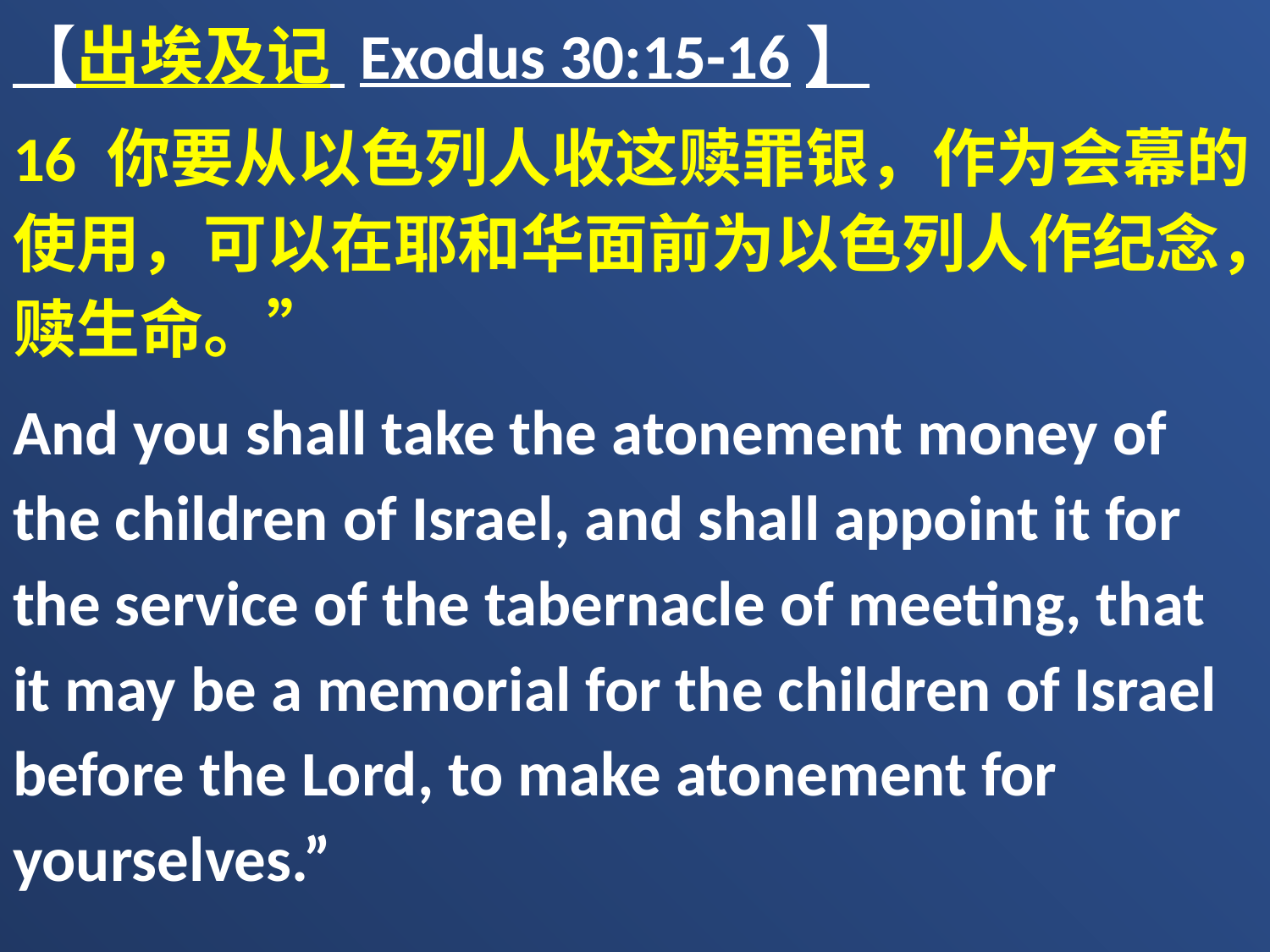

【出埃及记 Exodus 30:15-16】
16 你要从以色列人收这赎罪银，作为会幕的使用，可以在耶和华面前为以色列人作纪念，赎生命。”
And you shall take the atonement money of the children of Israel, and shall appoint it for the service of the tabernacle of meeting, that it may be a memorial for the children of Israel before the Lord, to make atonement for yourselves.”